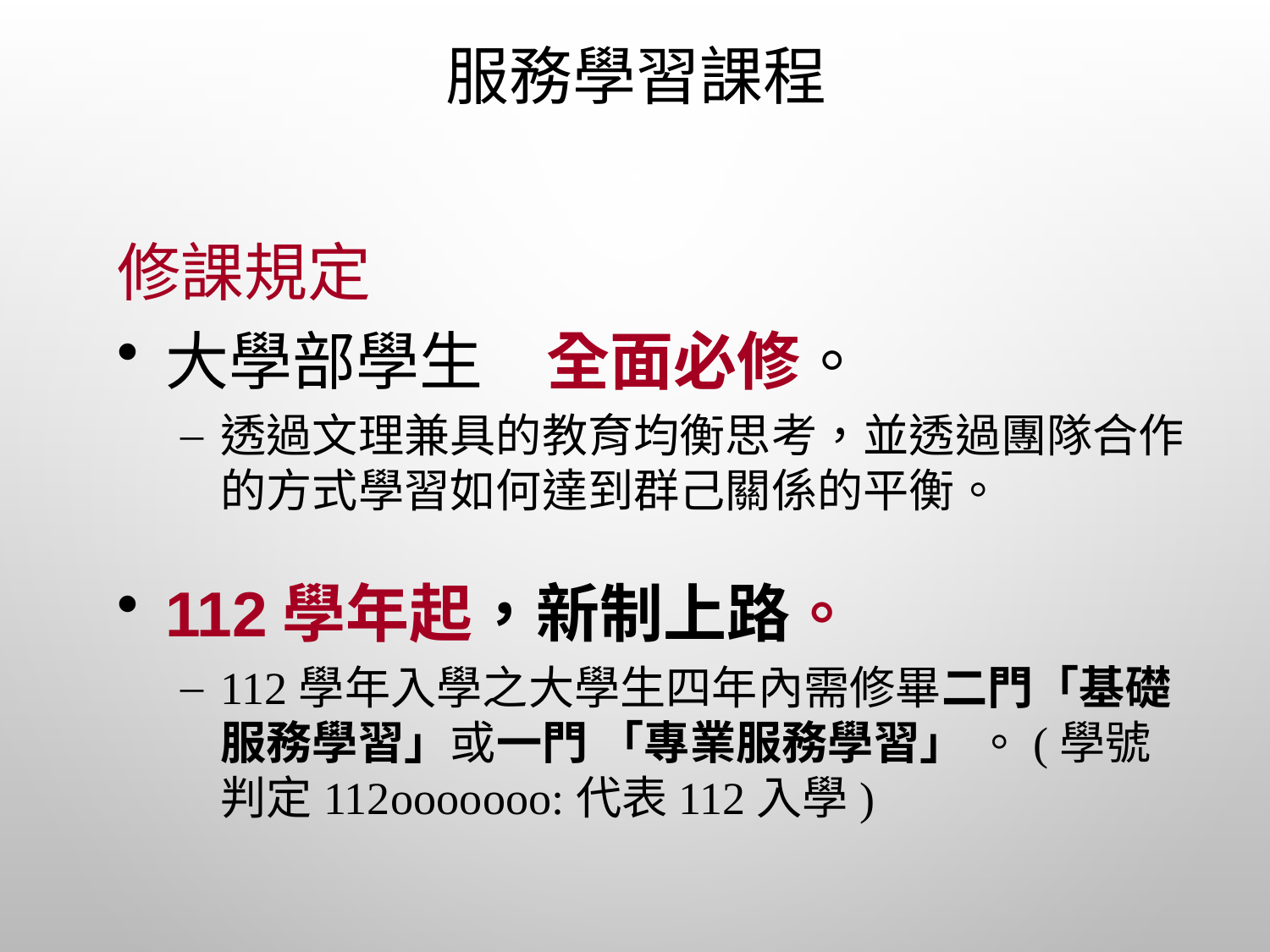

# 服務學習課程
修課規定
大學部學生　全面必修。
透過文理兼具的教育均衡思考，並透過團隊合作的方式學習如何達到群己關係的平衡。

112學年起，新制上路。
112學年入學之大學生四年內需修畢二門「基礎服務學習」或一門 「專業服務學習」 。(學號判定112ooooooo:代表112入學)